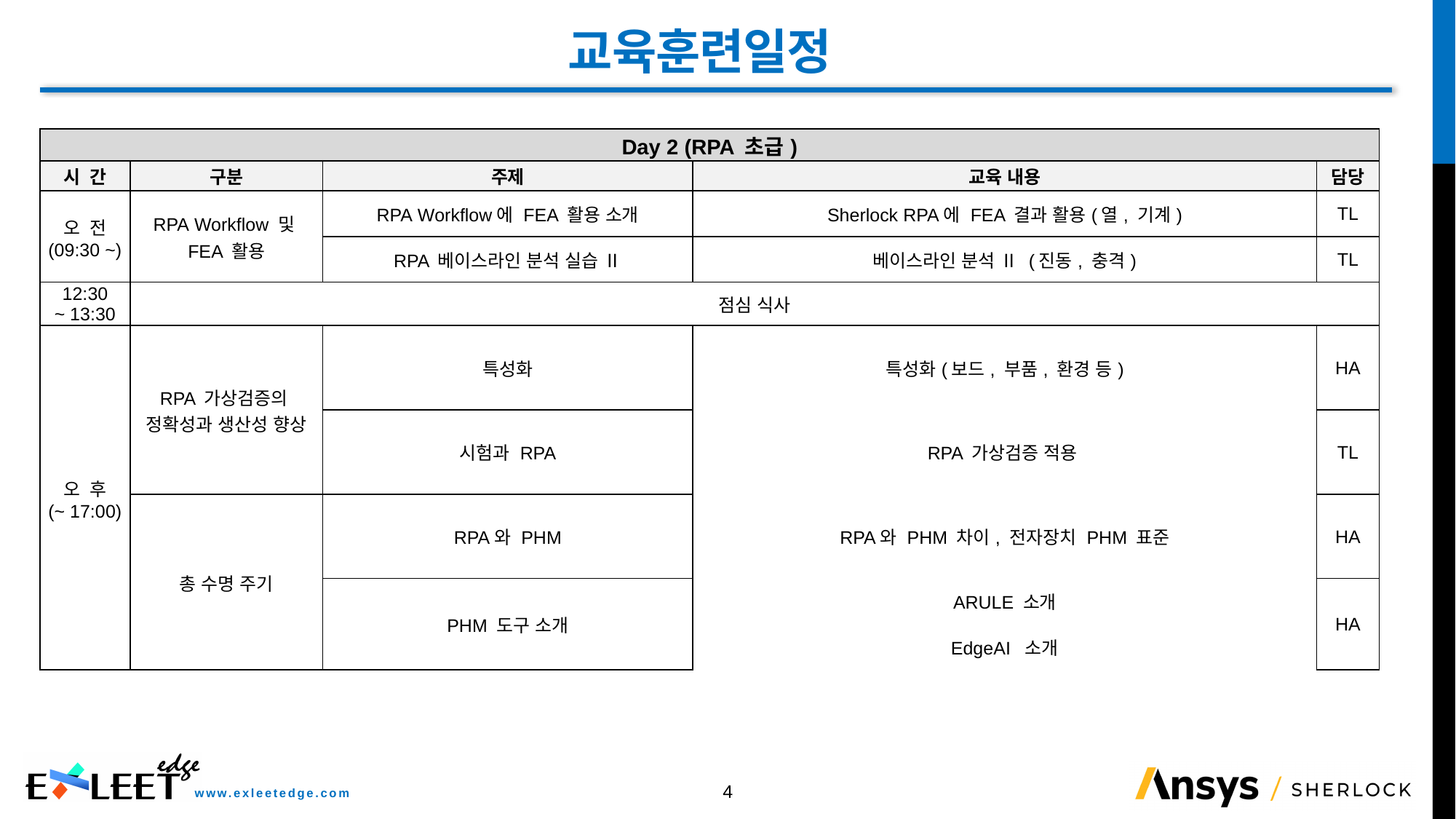

# 교육훈련일정
| Day 2 (RPA 초급) |  |  |  |  |
| --- | --- | --- | --- | --- |
| 시 간 | 구분 | 주제 | 교육 내용 | 담당 |
| 오 전 (09:30 ~) | RPA Workflow 및 FEA 활용 | RPA Workflow에 FEA 활용 소개 | Sherlock RPA에 FEA 결과 활용(열, 기계) | TL |
|  |  | RPA 베이스라인 분석 실습 Ⅱ | 베이스라인 분석 Ⅱ (진동, 충격) | TL |
| 12:30 ~ 13:30 | 점심 식사 |  |  |  |
| 오 후 (~ 17:00) | RPA 가상검증의 정확성과 생산성 향상 | 특성화 | 특성화(보드, 부품, 환경 등) | HA |
|  |  | 시험과 RPA | RPA 가상검증 적용 | TL |
|  | 총 수명 주기 | RPA와 PHM | RPA와 PHM 차이, 전자장치 PHM 표준 | HA |
|  |  | PHM 도구 소개 | ARULE 소개 | HA |
|  |  |  | EdgeAI 소개 |  |